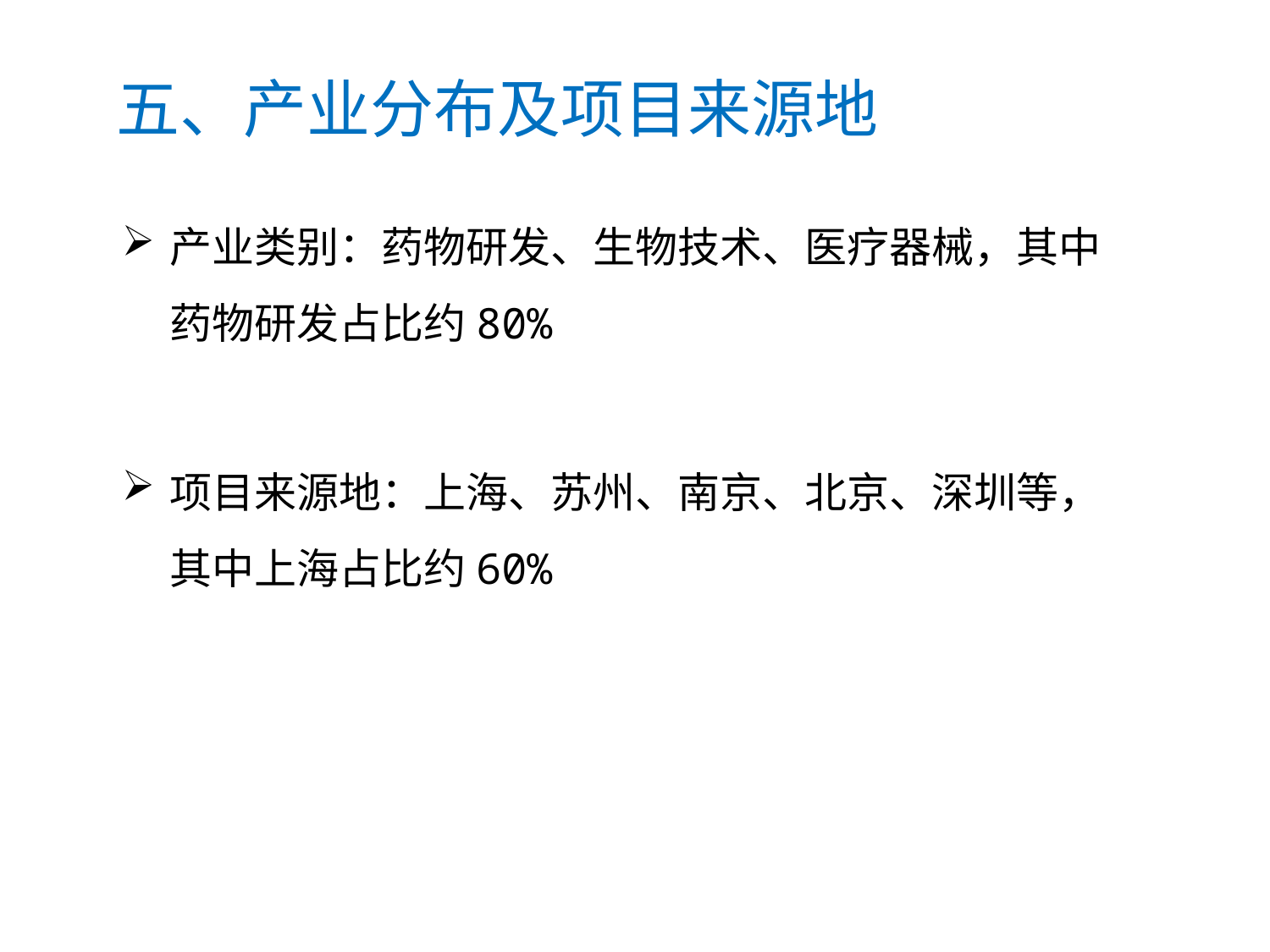

# 五、产业分布及项目来源地
产业类别：药物研发、生物技术、医疗器械，其中药物研发占比约80%

项目来源地：上海、苏州、南京、北京、深圳等，其中上海占比约60%